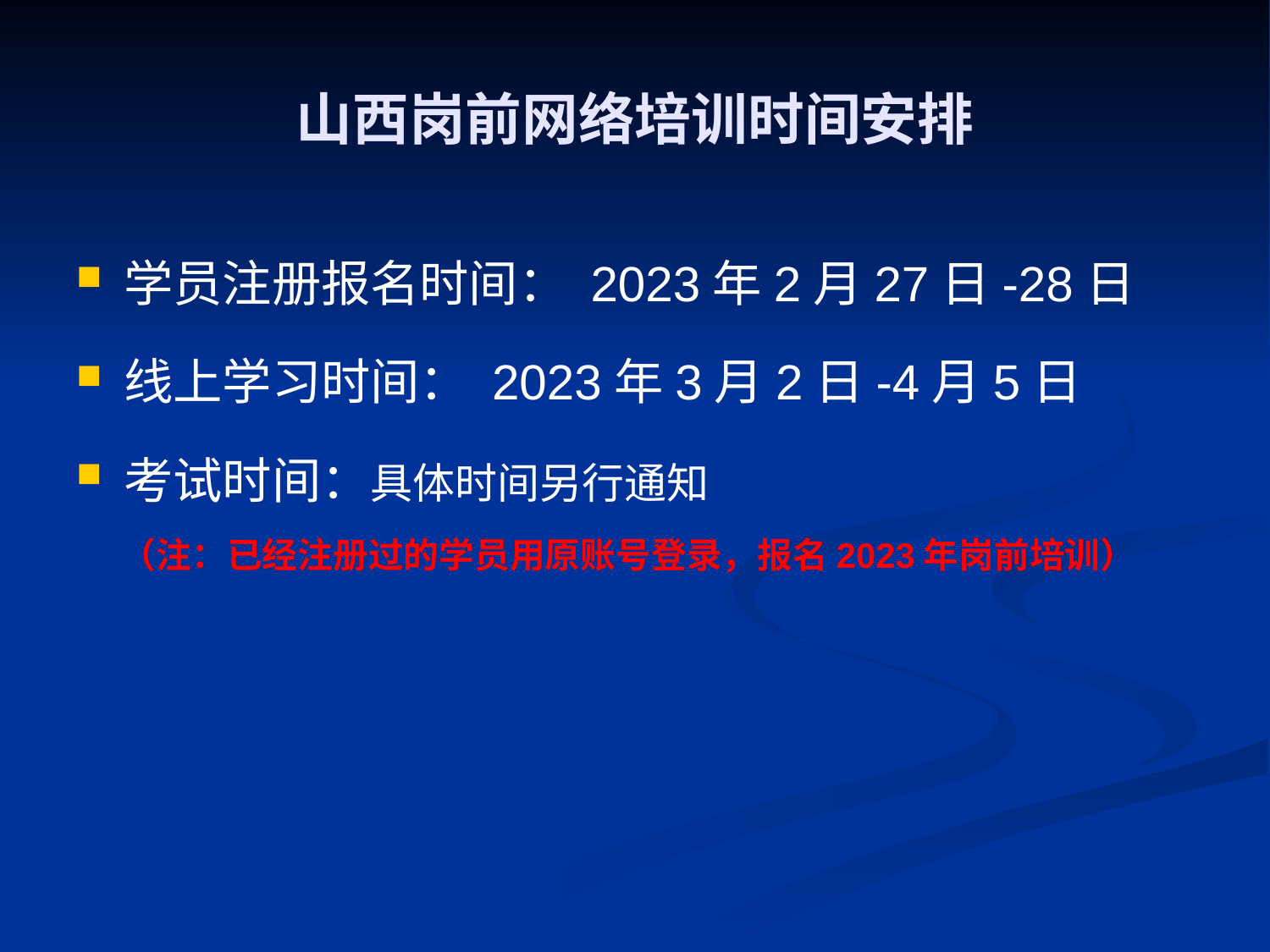

# 山西岗前网络培训时间安排
学员注册报名时间： 2023年2月27日-28日
线上学习时间： 2023年3月2日-4月5日
考试时间：具体时间另行通知
   （注：已经注册过的学员用原账号登录，报名2023年岗前培训）